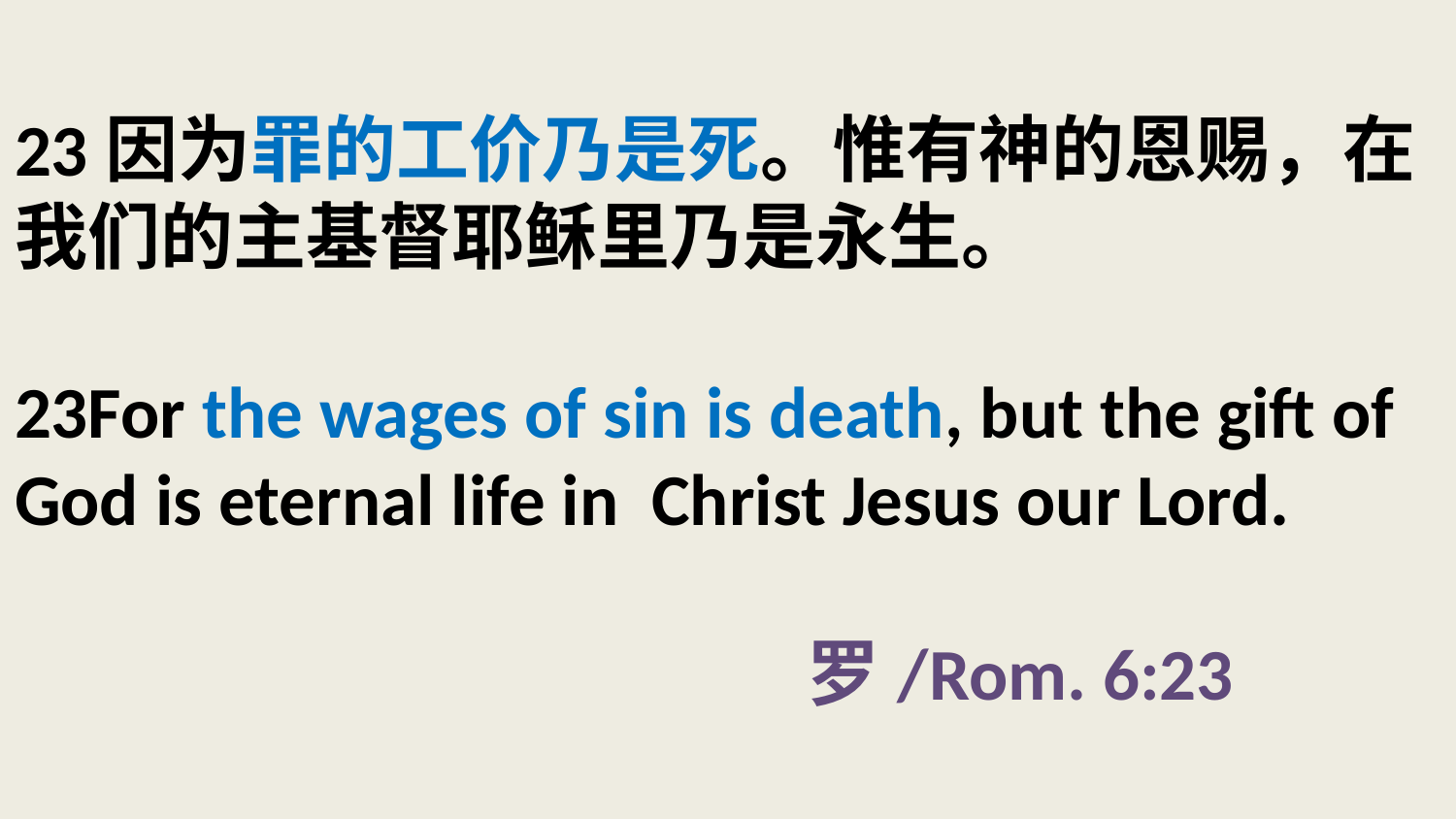

# 23因为罪的工价乃是死。惟有神的恩赐，在我们的主基督耶稣里乃是永生。 23For the wages of sin is death, but the gift of God is eternal life in  Christ Jesus our Lord. 罗/Rom. 6:23